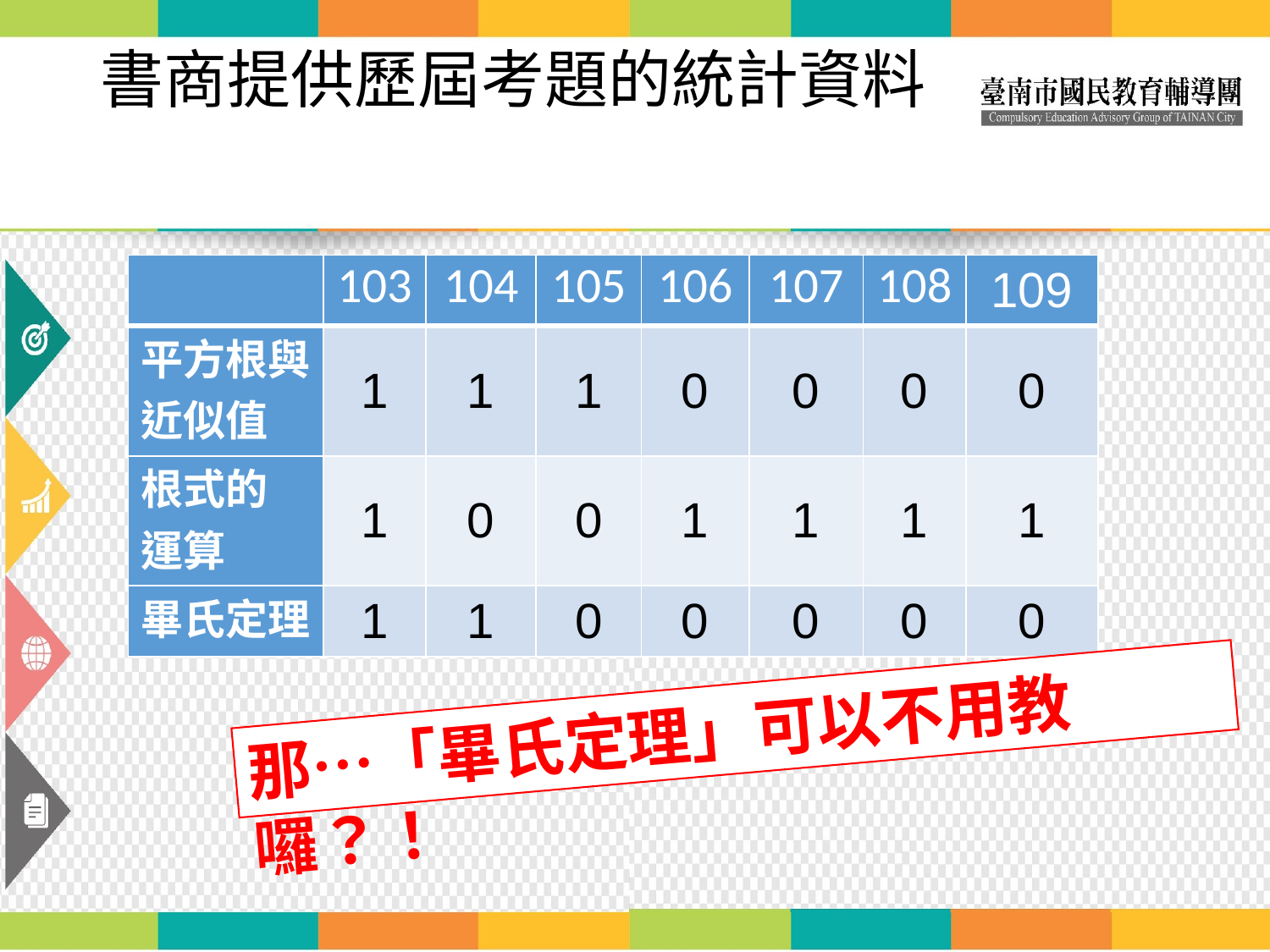

# 書商提供歷屆考題的統計資料
|  | 103 | 104 | 105 | 106 | 107 | 108 | 109 |
| --- | --- | --- | --- | --- | --- | --- | --- |
| 平方根與近似值 | 1 | 1 | 1 | 0 | 0 | 0 | 0 |
| 根式的 運算 | 1 | 0 | 0 | 1 | 1 | 1 | 1 |
| 畢氏定理 | 1 | 1 | 0 | 0 | 0 | 0 | 0 |
那…「畢氏定理」可以不用教囉？！